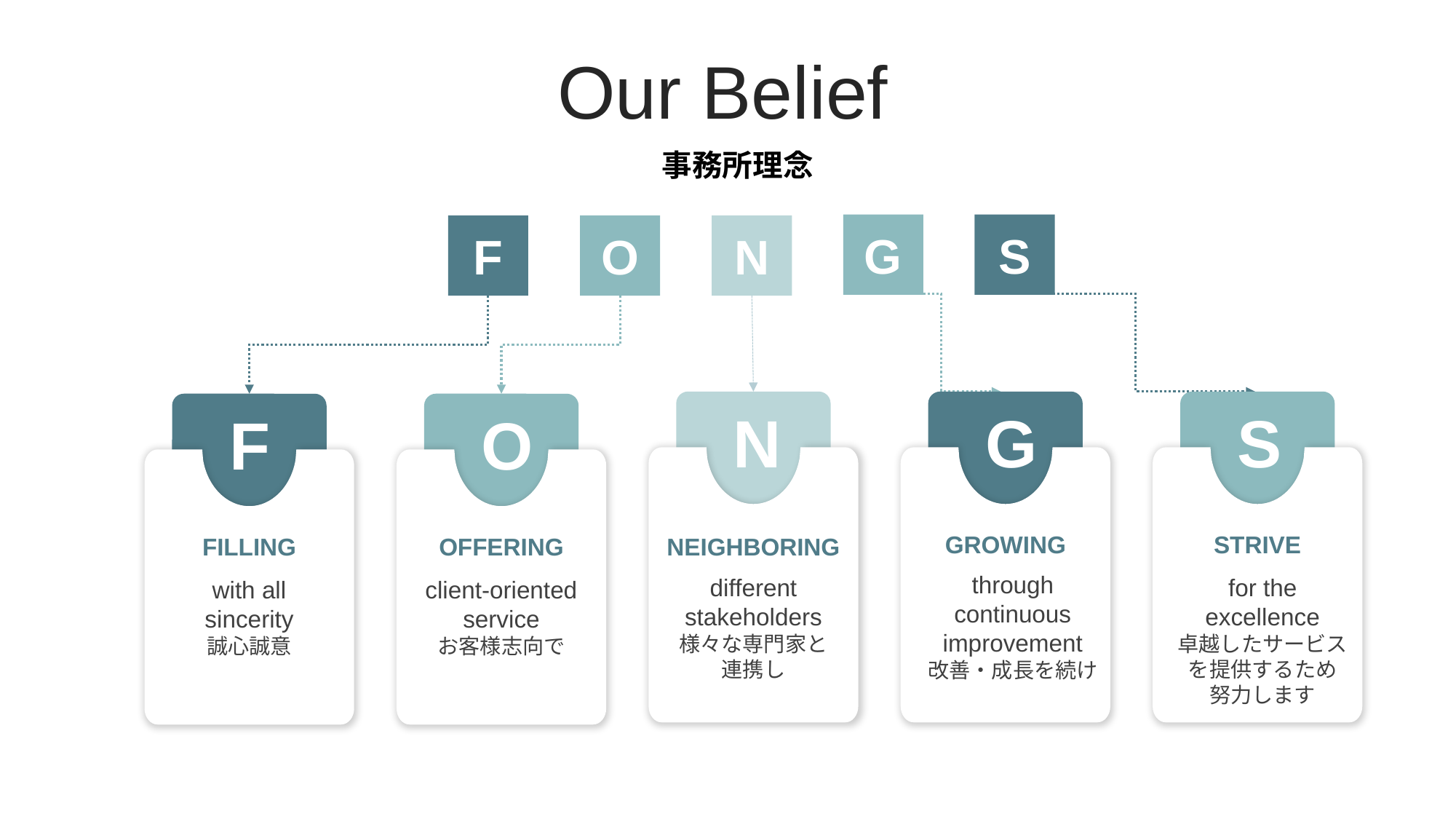

Our Belief
事務所理念

S
G
F
O
N

N

NEIGHBORING
different stakeholders
様々な専門家と連携し

G

GROWING
through continuous improvement
改善・成長を続け

S

STRIVE
for the excellence
卓越したサービスを提供するため
努力します

F

FILLING
with all sincerity
誠心誠意

O

OFFERING
client-oriented service
お客様志向で